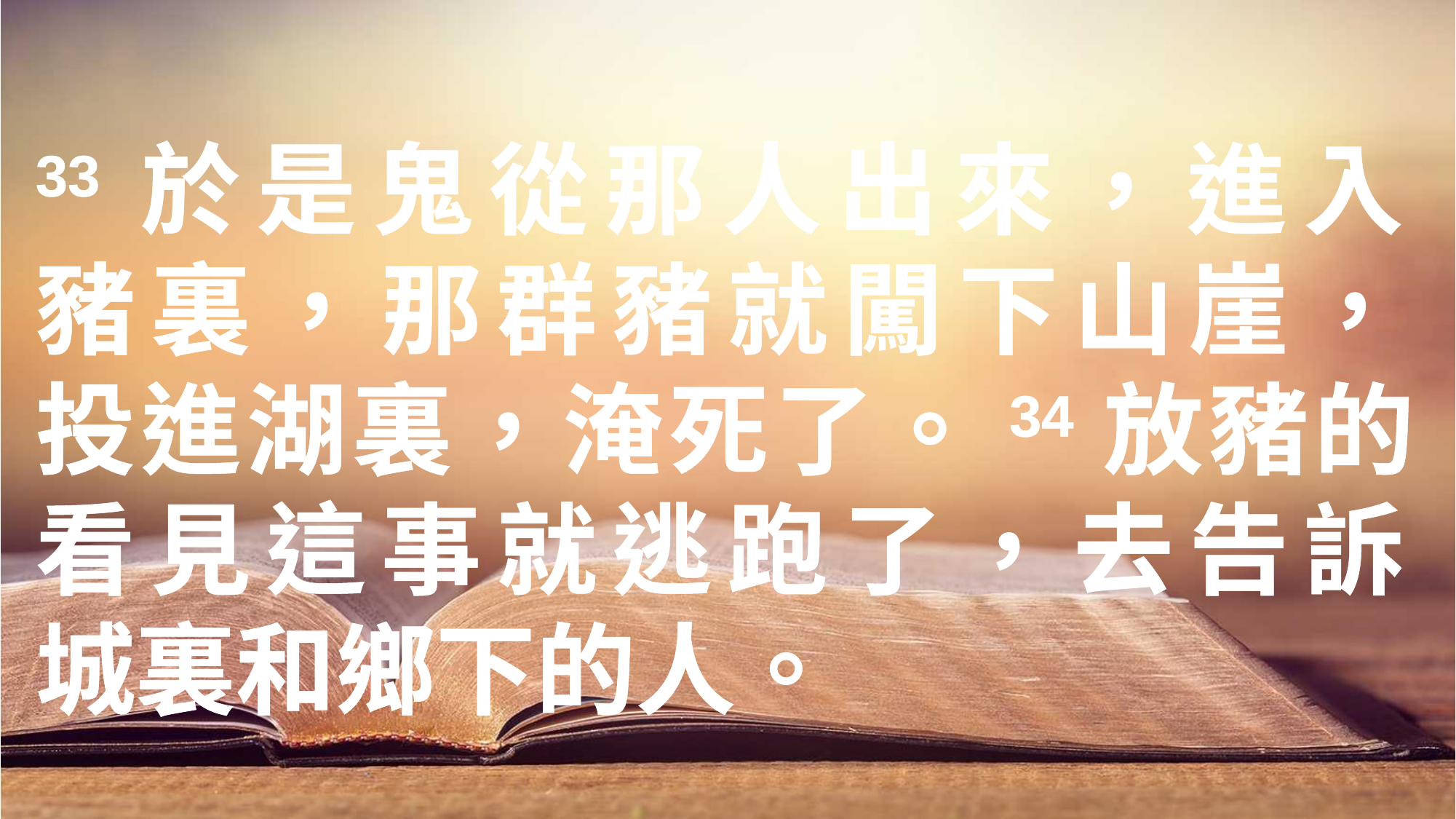

33於是鬼從那人出來，進入
豬裏，那群豬就闖下山崖，
投進湖裏，淹死了。34放豬的
看見這事就逃跑了，去告訴
城裏和鄉下的人。